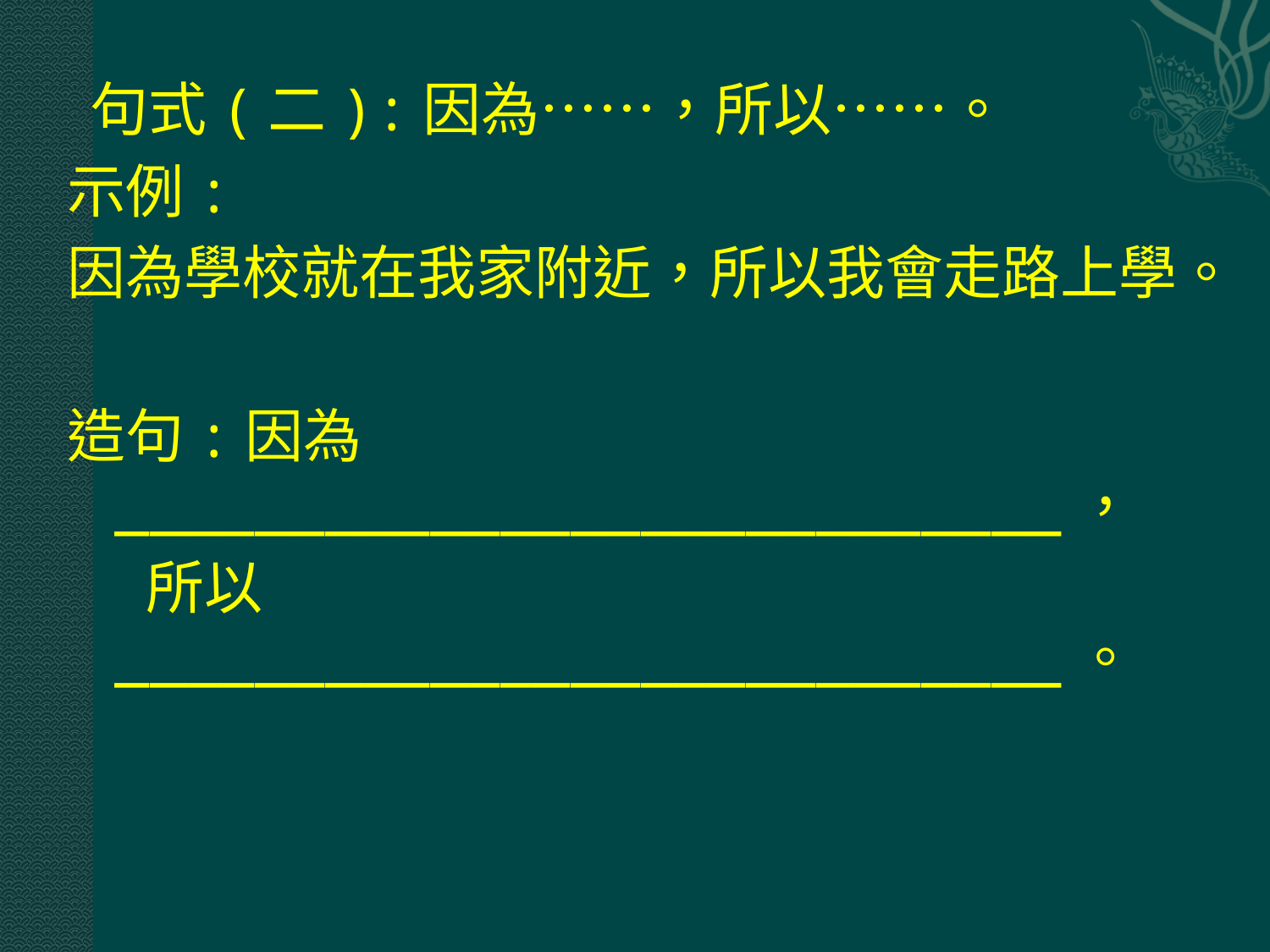

句式(二):因為……，所以……。
示例:
因為學校就在我家附近，所以我會走路上學。

造句:因為___________________________，
     所以___________________________。